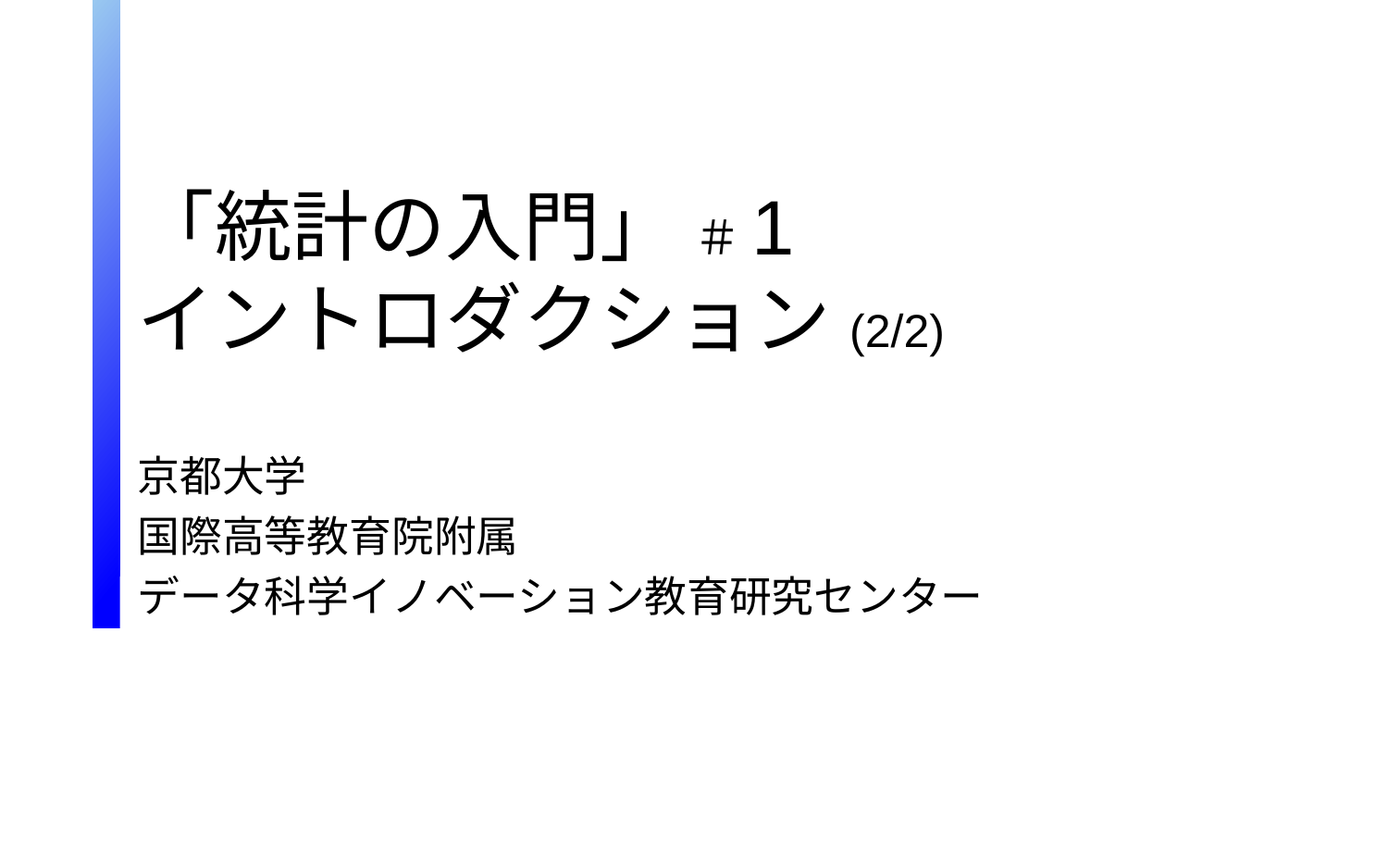

「統計の入門」 ＃1
イントロダクション(2/2)
京都大学
国際高等教育院附属
データ科学イノベーション教育研究センター